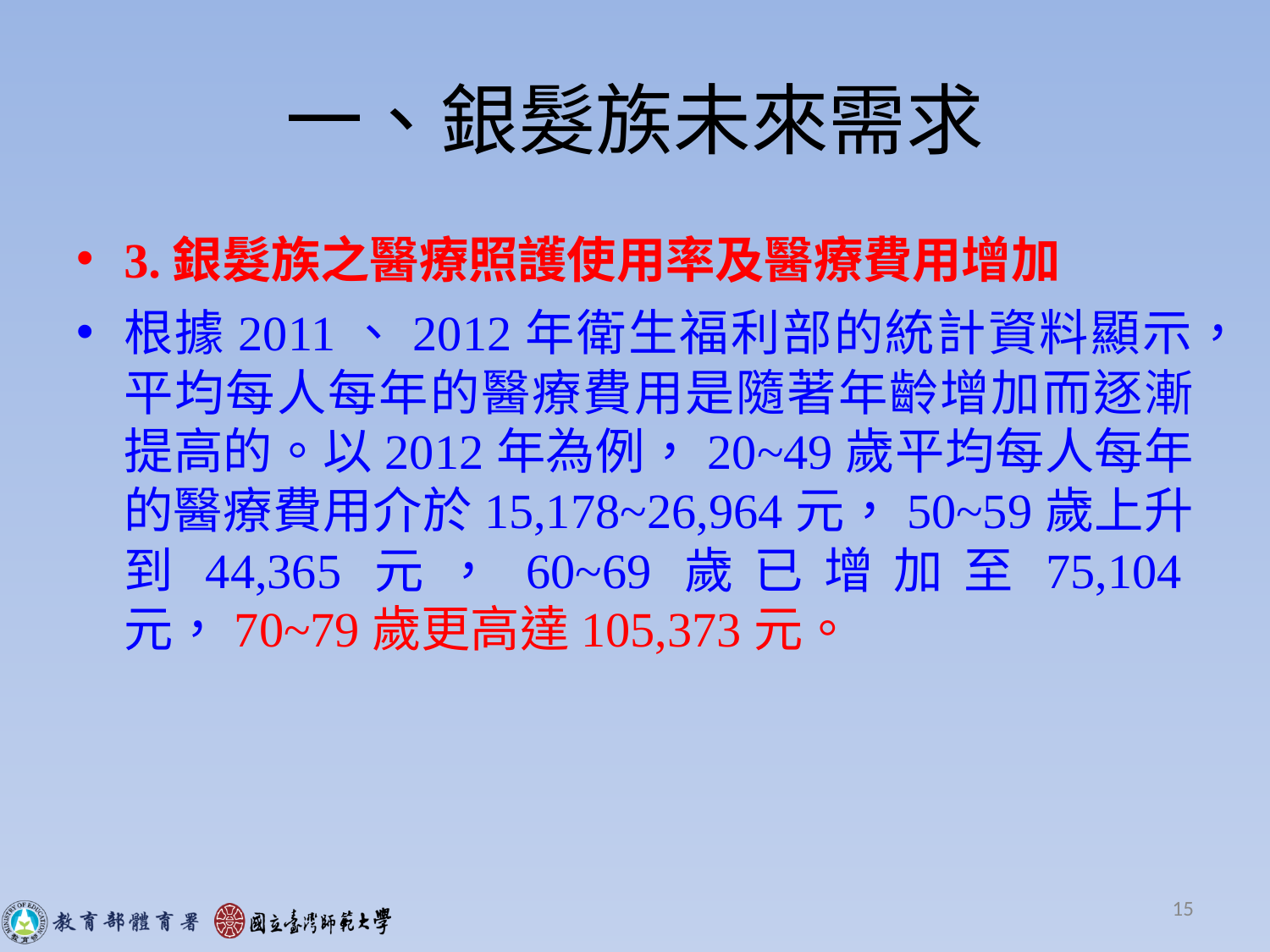

# 一、銀髮族未來需求
3.銀髮族之醫療照護使用率及醫療費用增加
根據2011、2012年衛生福利部的統計資料顯示，平均每人每年的醫療費用是隨著年齡增加而逐漸提高的。以2012年為例，20~49歲平均每人每年的醫療費用介於15,178~26,964元，50~59歲上升到44,365元，60~69歲已增加至75,104元，70~79歲更高達105,373元。
15